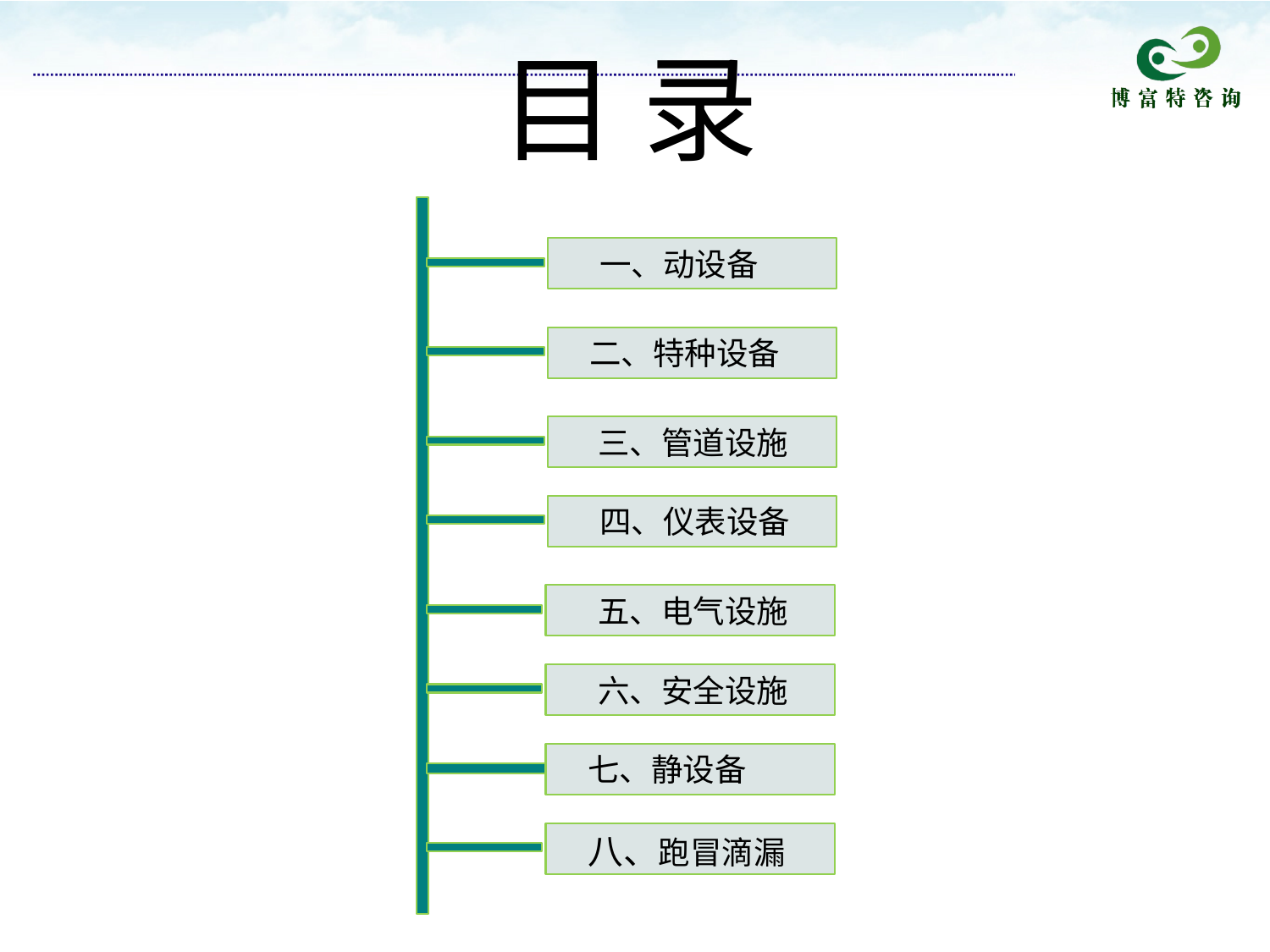

目 录

一、动设备

二、特种设备

三、管道设施

四、仪表设备

五、电气设施

六、安全设施

七、静设备

八、跑冒滴漏